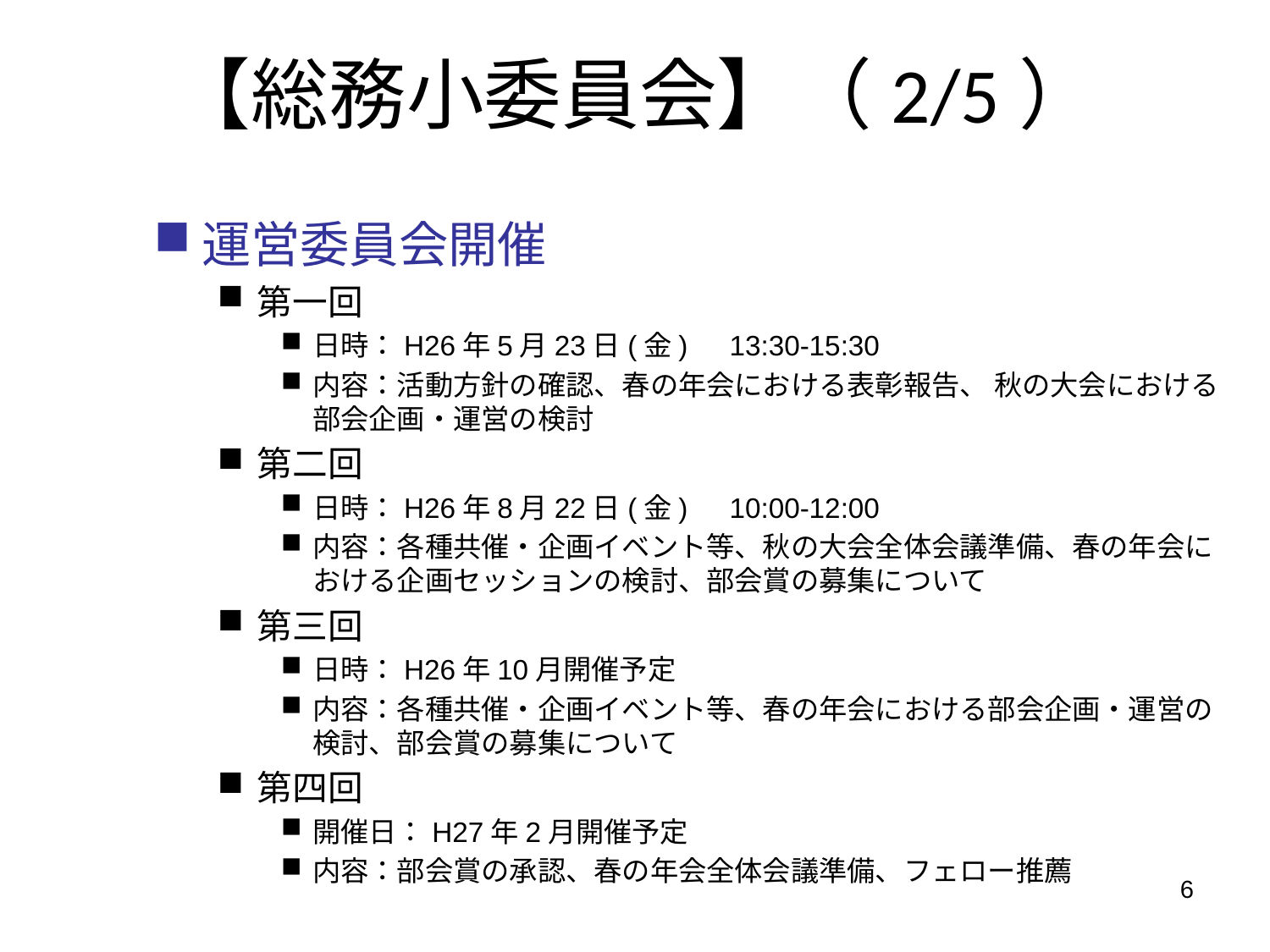

【総務小委員会】（2/5）
運営委員会開催
第一回
日時：H26年5月23日(金)　13:30-15:30
内容：活動方針の確認、春の年会における表彰報告、 秋の大会における部会企画・運営の検討
第二回
日時：H26年8月22日(金)　10:00-12:00
内容：各種共催・企画イベント等、秋の大会全体会議準備、春の年会における企画セッションの検討、部会賞の募集について
第三回
日時：H26年10月開催予定
内容：各種共催・企画イベント等、春の年会における部会企画・運営の検討、部会賞の募集について
第四回
開催日：H27年2月開催予定
内容：部会賞の承認、春の年会全体会議準備、フェロー推薦
6